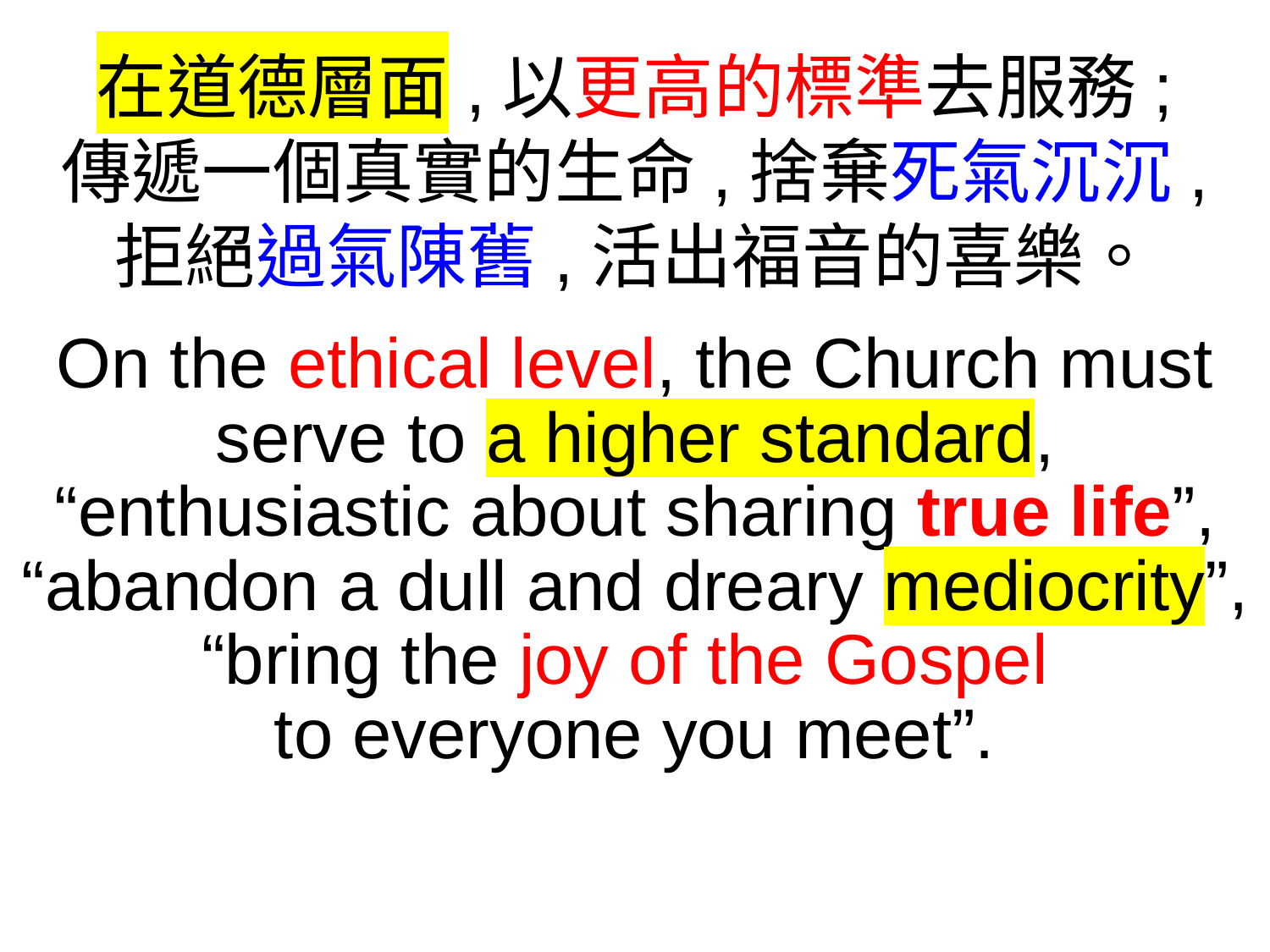

在道德層面,以更高的標準去服務;
傳遞一個真實的生命,捨棄死氣沉沉,
拒絕過氣陳舊,活出福音的喜樂。
On the ethical level, the Church must serve to a higher standard, “enthusiastic about sharing true life”, “abandon a dull and dreary mediocrity”, “bring the joy of the Gospel
to everyone you meet”.